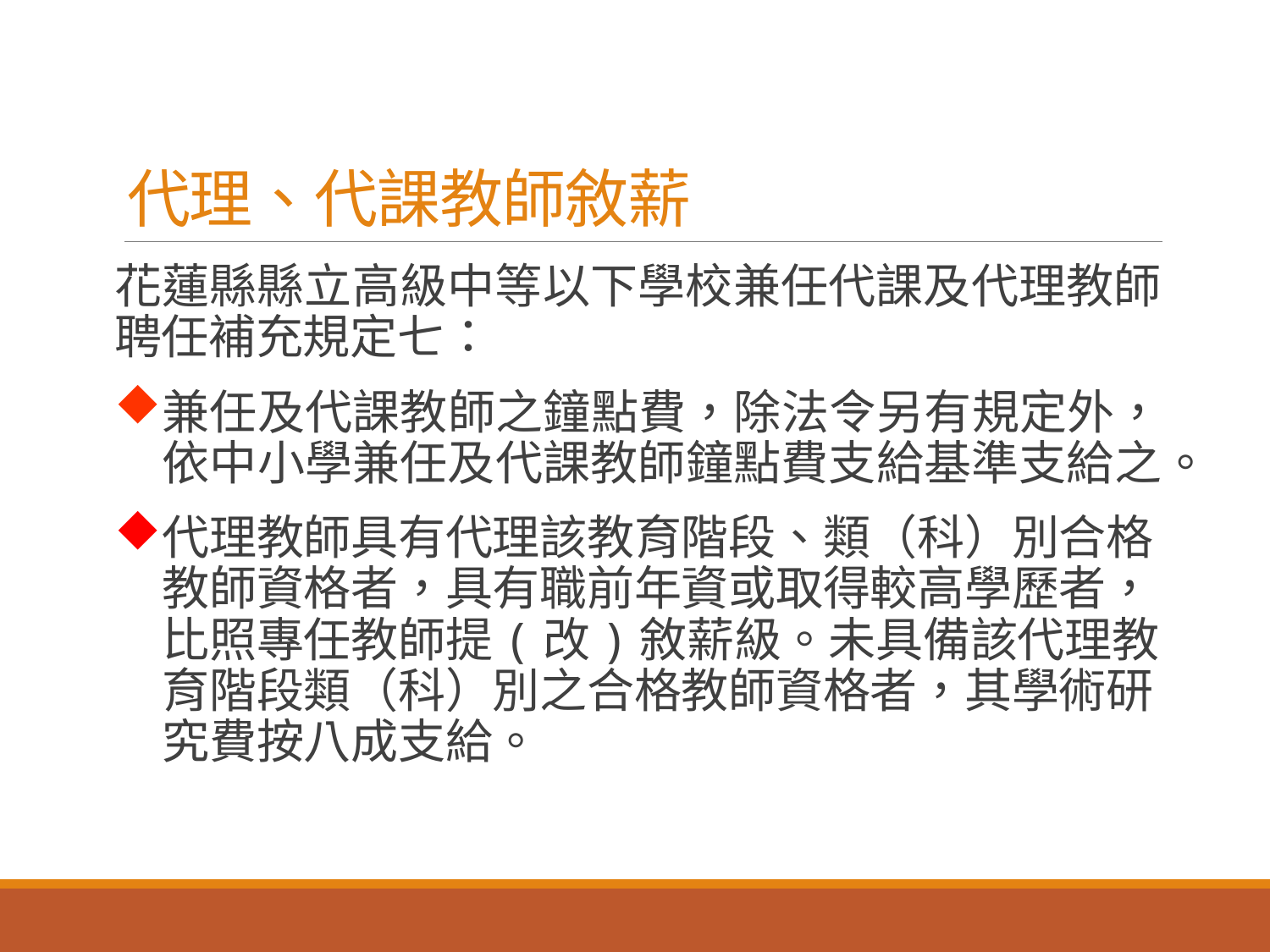

# 代理、代課教師敘薪
花蓮縣縣立高級中等以下學校兼任代課及代理教師聘任補充規定七：
兼任及代課教師之鐘點費，除法令另有規定外，依中小學兼任及代課教師鐘點費支給基準支給之。
代理教師具有代理該教育階段、類（科）別合格教師資格者，具有職前年資或取得較高學歷者，比照專任教師提(改)敘薪級。未具備該代理教育階段類（科）別之合格教師資格者，其學術研究費按八成支給。